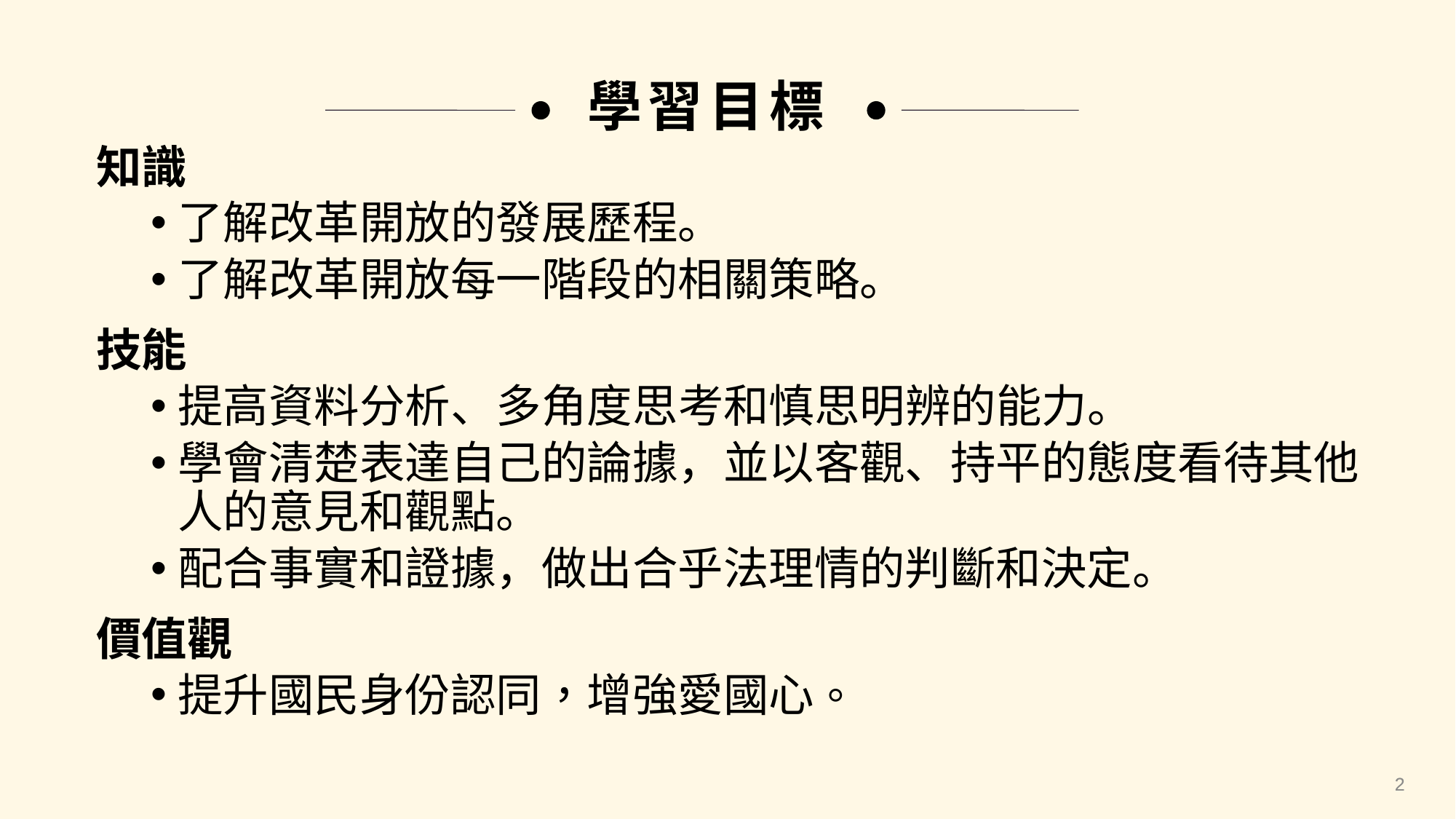

學習目標

知識
了解改革開放的發展歷程。
了解改革開放每一階段的相關策略。
技能
提高資料分析、多角度思考和慎思明辨的能力。
學會清楚表達自己的論據，並以客觀、持平的態度看待其他人的意見和觀點。
配合事實和證據，做出合乎法理情的判斷和決定。
價值觀
提升國民身份認同，增強愛國心。